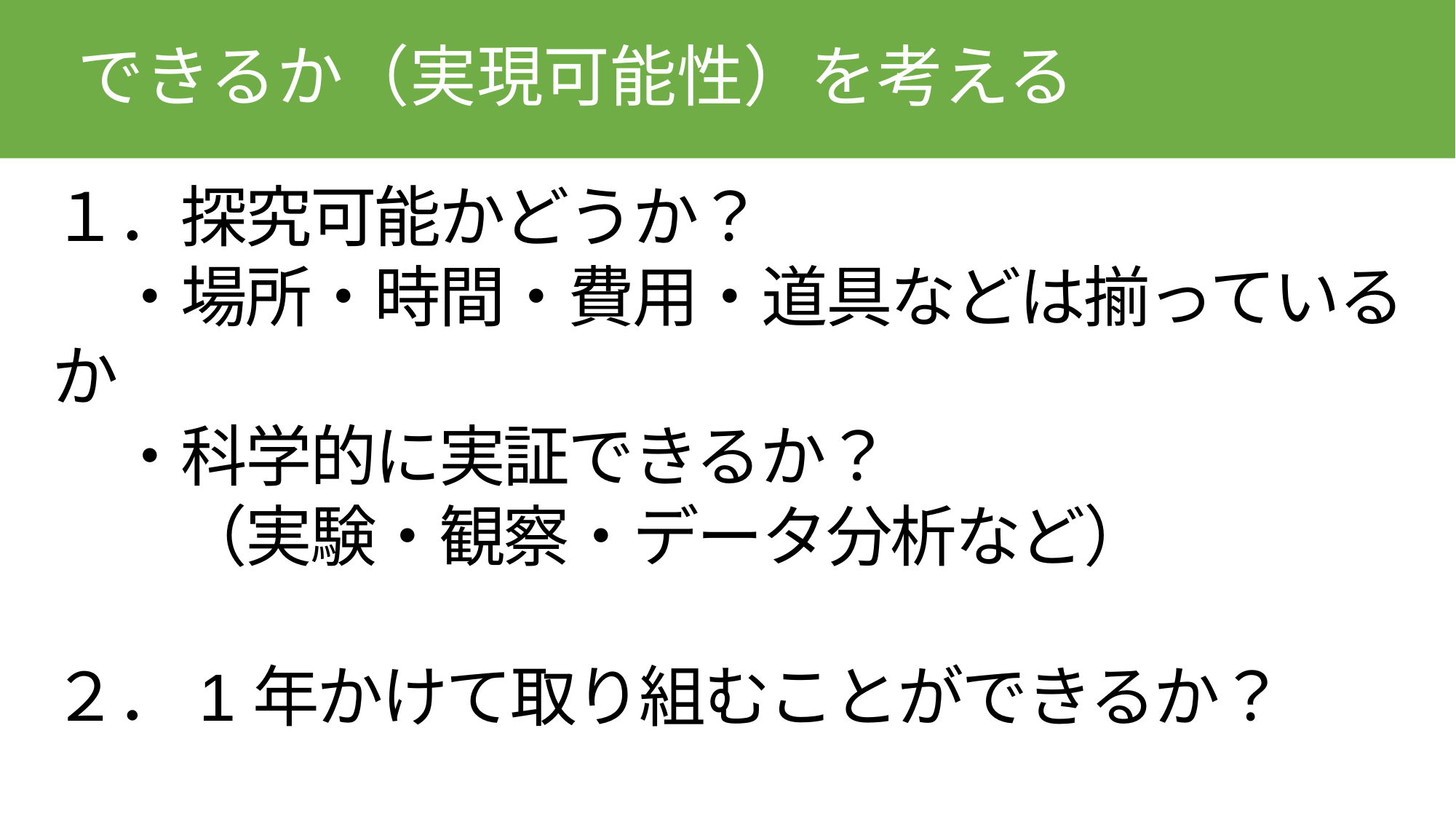

# できるか（実現可能性）を考える
１．探究可能かどうか？
　・場所・時間・費用・道具などは揃っているか
　・科学的に実証できるか？
　　（実験・観察・データ分析など）

２．1年かけて取り組むことができるか？